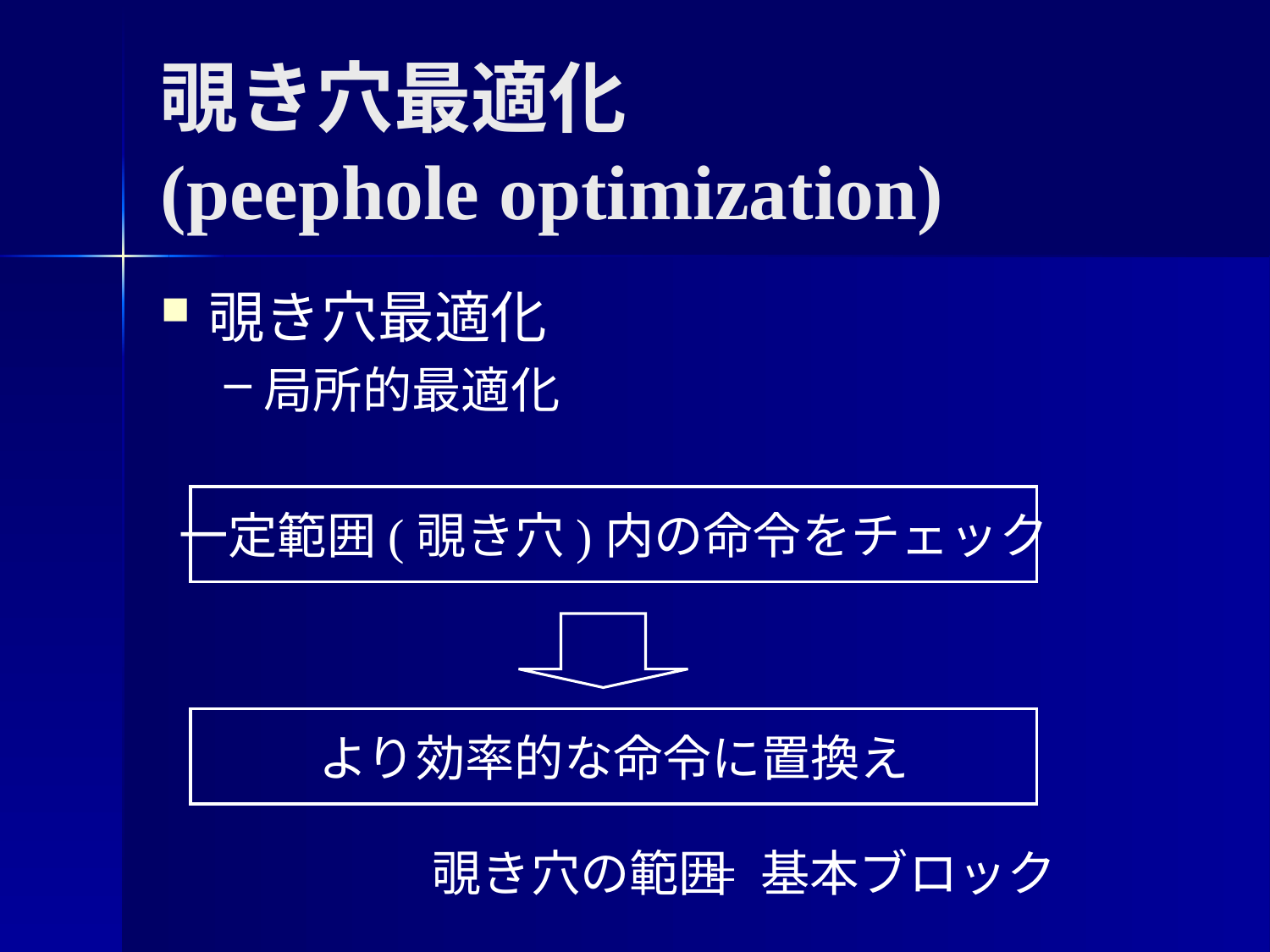

覗き穴最適化
(peephole optimization)
覗き穴最適化
局所的最適化
一定範囲(覗き穴)内の命令をチェック

より効率的な命令に置換え
覗き穴の範囲
= 基本ブロック